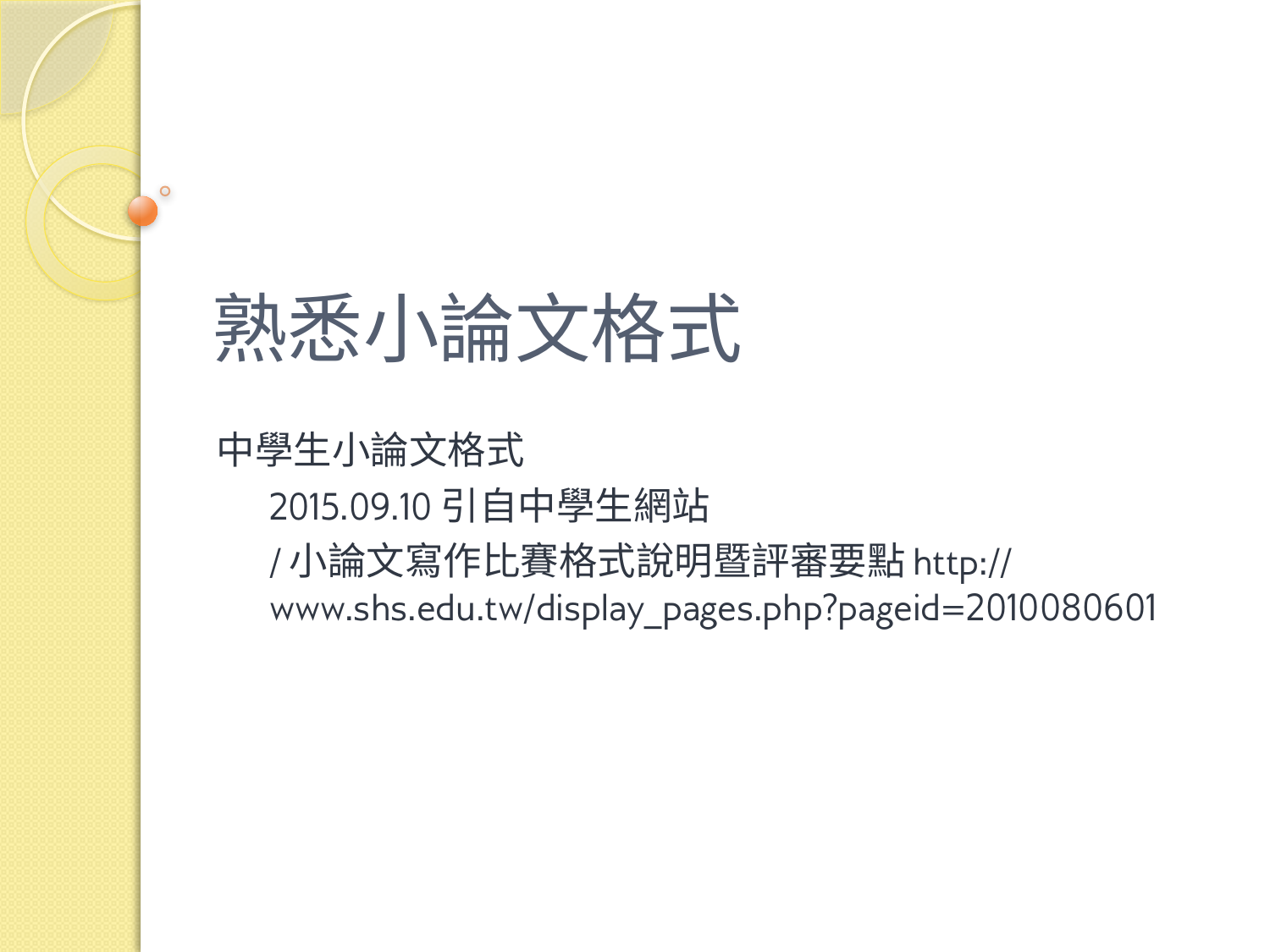

# 熟悉小論文格式
中學生小論文格式
2015.09.10引自中學生網站
/小論文寫作比賽格式說明暨評審要點http://www.shs.edu.tw/display_pages.php?pageid=2010080601